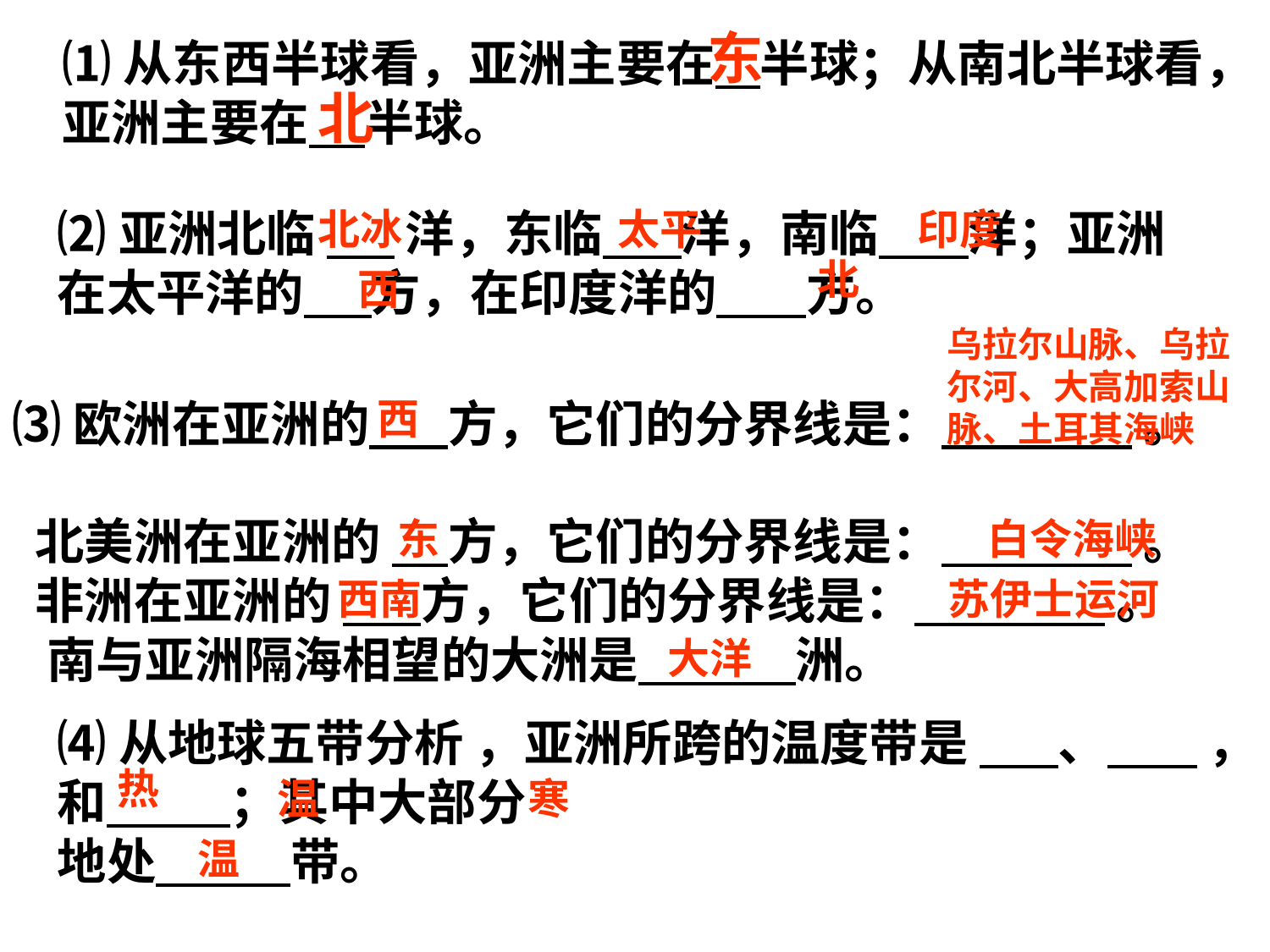

东
⑴从东西半球看，亚洲主要在    半球；从南北半球看，亚洲主要在     半球。
北
⑵亚洲北临        洋，东临       洋，南临        洋；亚洲在太平洋的      方，在印度洋的        方。
北冰
太平
印度
北
西
乌拉尔山脉、乌拉尔河、大高加索山脉、土耳其海峡
⑶欧洲在亚洲的       方，它们的分界线是：                  。

 北美洲在亚洲的      方，它们的分界线是：                  。
 非洲在亚洲的        方，它们的分界线是：                  。
  南与亚洲隔海相望的大洲是              洲。
西
东
白令海峡
西南
苏伊士运河
大洋
⑷从地球五带分析 ，亚洲所跨的温度带是        、         ，和           ；其中大部分
地处            带。
热
温
寒
温